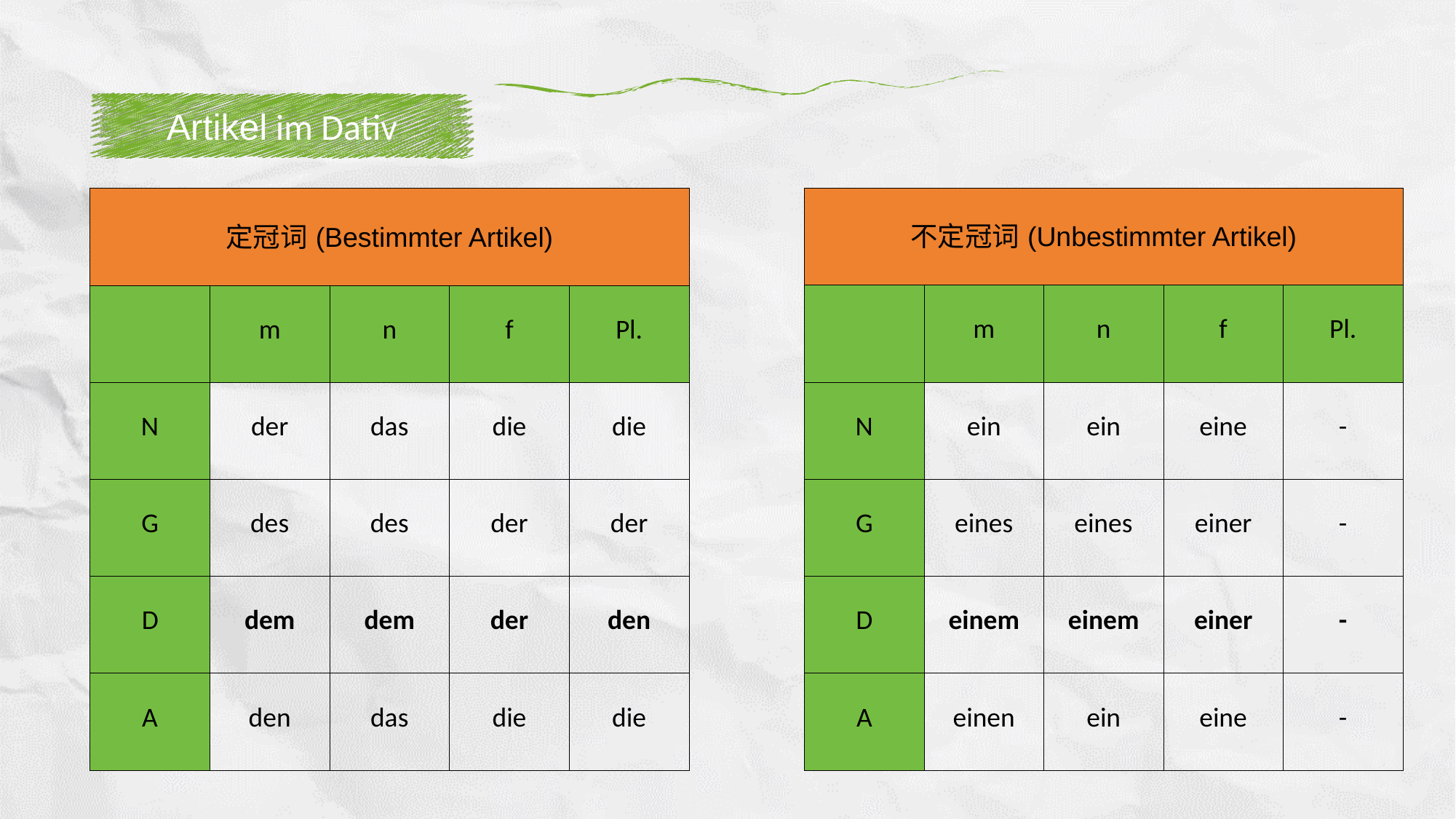

Artikel im Dativ
| 不定冠词(Unbestimmter Artikel) |  |  |  |  |
| --- | --- | --- | --- | --- |
|  | m | n | f | Pl. |
| N | ein | ein | eine | - |
| G | eines | eines | einer | - |
| D | einem | einem | einer | - |
| A | einen | ein | eine | - |
| 定冠词(Bestimmter Artikel) |  |  |  |  |
| --- | --- | --- | --- | --- |
|  | m | n | f | Pl. |
| N | der | das | die | die |
| G | des | des | der | der |
| D | dem | dem | der | den |
| A | den | das | die | die |